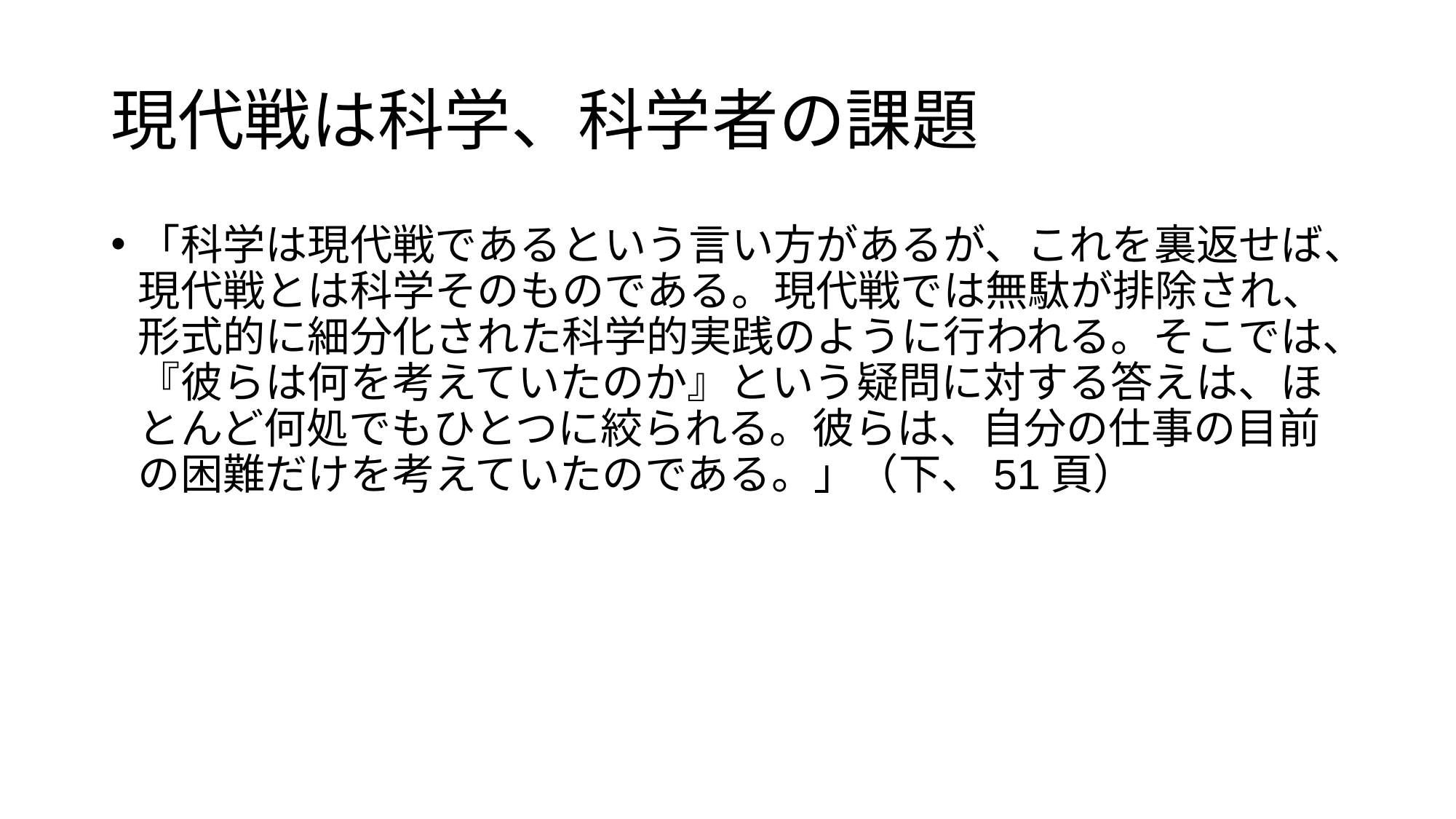

# 現代戦は科学、科学者の課題
「科学は現代戦であるという言い方があるが、これを裏返せば、現代戦とは科学そのものである。現代戦では無駄が排除され、形式的に細分化された科学的実践のように行われる。そこでは、『彼らは何を考えていたのか』という疑問に対する答えは、ほとんど何処でもひとつに絞られる。彼らは、自分の仕事の目前の困難だけを考えていたのである。」（下、51頁）